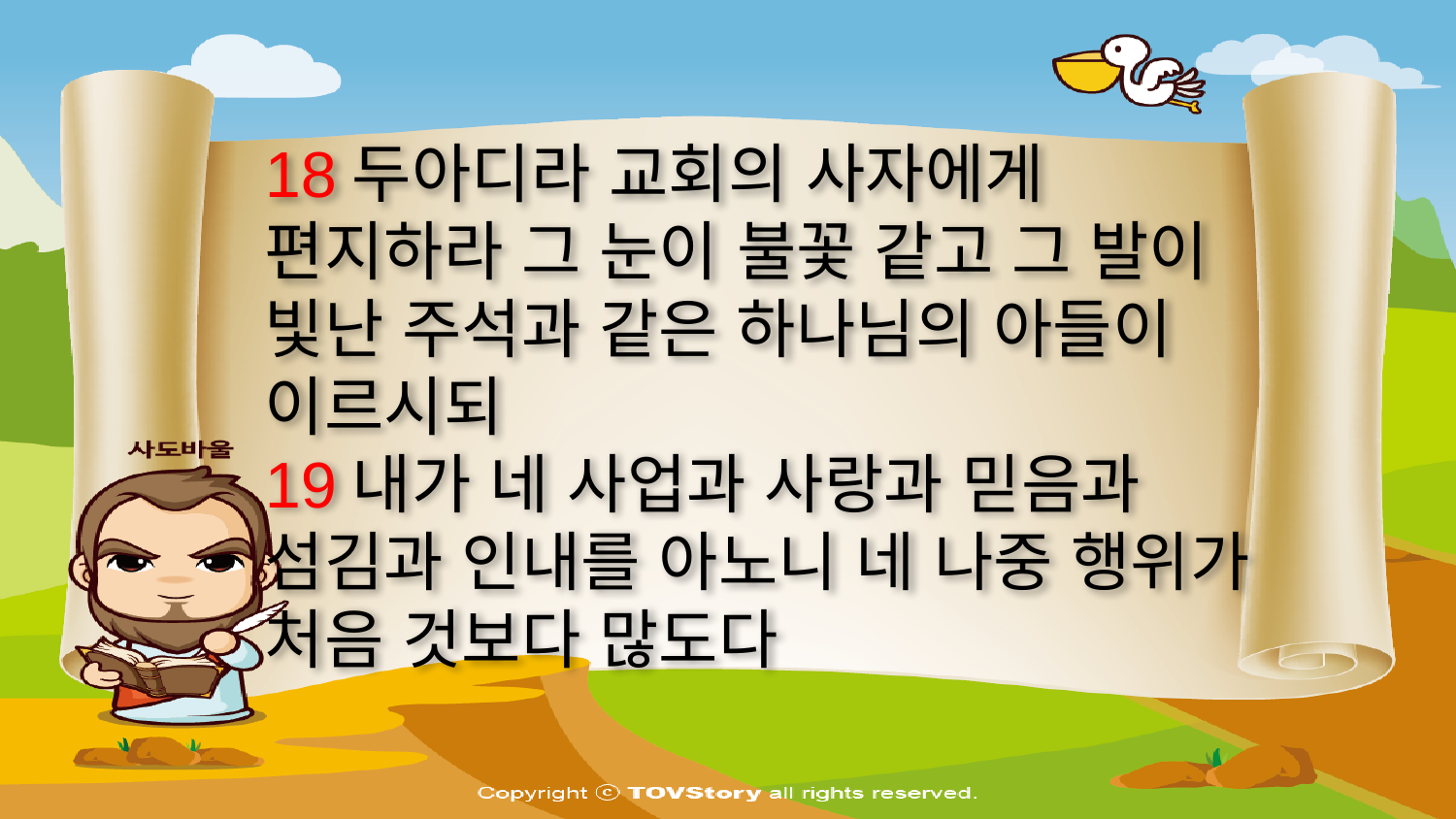

18두아디라 교회의 사자에게 편지하라 그 눈이 불꽃 같고 그 발이 빛난 주석과 같은 하나님의 아들이 이르시되
19내가 네 사업과 사랑과 믿음과 섬김과 인내를 아노니 네 나중 행위가 처음 것보다 많도다